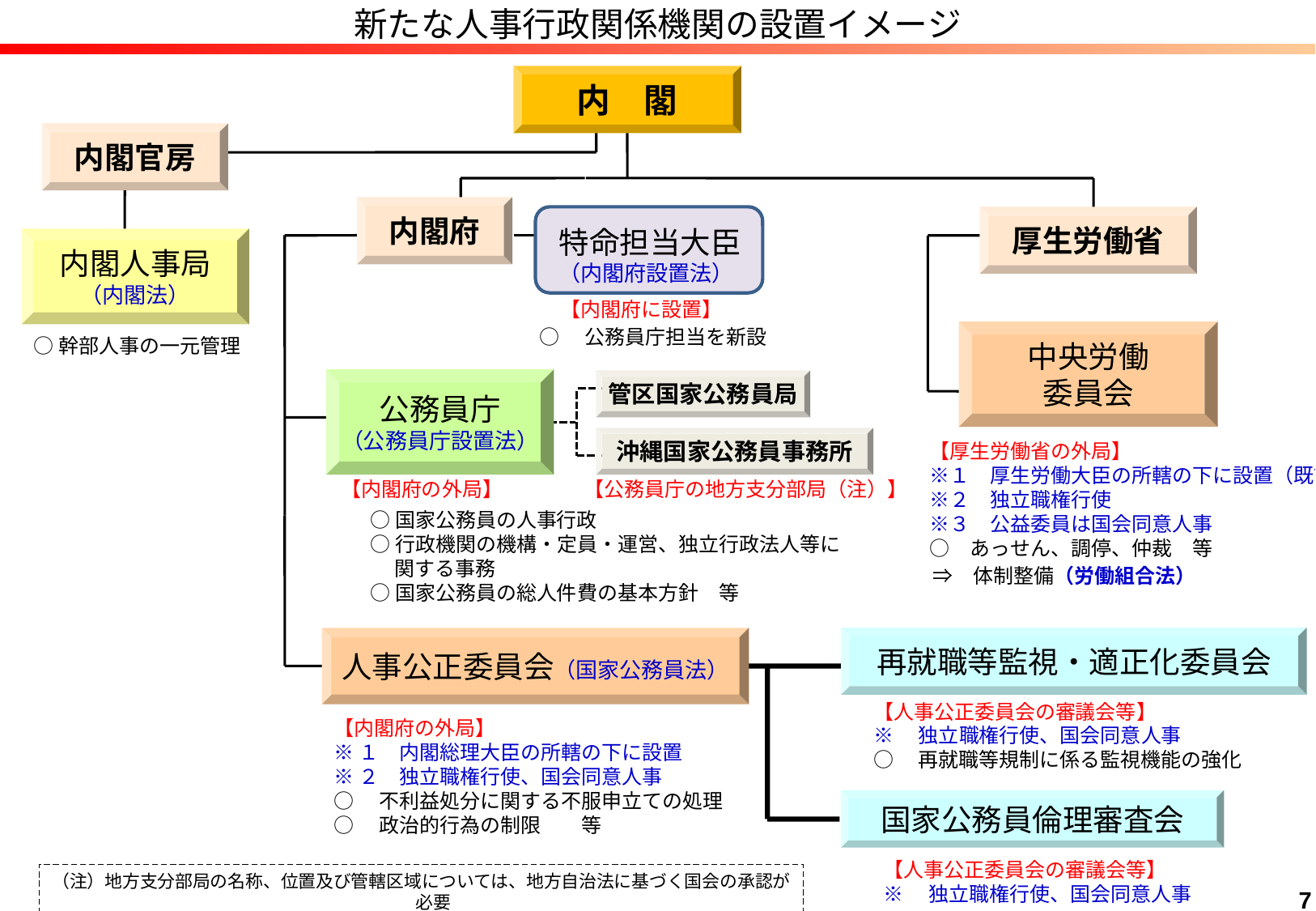

新たな人事行政関係機関の設置イメージ

内　閣
内閣官房

内閣府

厚生労働省
特命担当大臣（内閣府設置法）
内閣人事局
（内閣法）

【内閣府に設置】
○幹部人事の一元管理
○　公務員庁担当を新設
中央労働
委員会
公務員庁
（公務員庁設置法）
管区国家公務員局

沖縄国家公務員事務所
　【厚生労働省の外局】
　※１　厚生労働大臣の所轄の下に設置（既設）
　※２　独立職権行使
　※３　公益委員は国会同意人事
　○　あっせん、調停、仲裁　等
　⇒　体制整備（労働組合法）

【公務員庁の地方支分部局（注）】
【内閣府の外局】
○国家公務員の人事行政
○行政機関の機構・定員・運営、独立行政法人等に
　 関する事務
○国家公務員の総人件費の基本方針　等

再就職等監視・適正化委員会
人事公正委員会（国家公務員法）

【人事公正委員会の審議会等】
※　独立職権行使、国会同意人事
○　再就職等規制に係る監視機能の強化
【内閣府の外局】
※１　内閣総理大臣の所轄の下に設置
※２　独立職権行使、国会同意人事
○　不利益処分に関する不服申立ての処理
○　政治的行為の制限　　等
国家公務員倫理審査会

【人事公正委員会の審議会等】
※　独立職権行使、国会同意人事
（注）地方支分部局の名称、位置及び管轄区域については、地方自治法に基づく国会の承認が必要
7